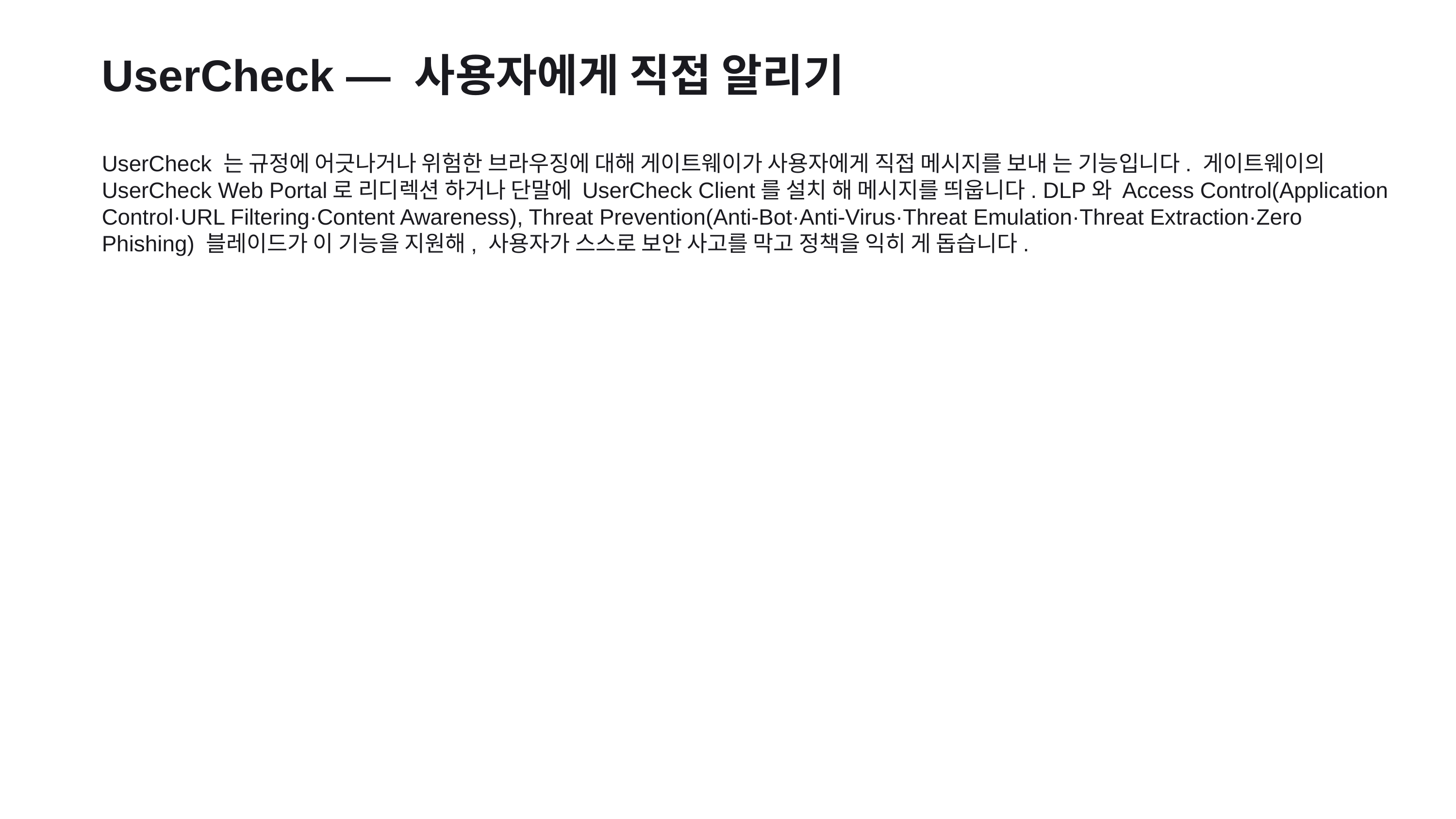

UserCheck — 사용자에게 직접 알리기
UserCheck 는 규정에 어긋나거나 위험한 브라우징에 대해 게이트웨이가 사용자에게 직접 메시지를 보내 는 기능입니다. 게이트웨이의 UserCheck Web Portal로 리디렉션 하거나 단말에 UserCheck Client를 설치 해 메시지를 띄웁니다. DLP와 Access Control(Application Control·URL Filtering·Content Awareness), Threat Prevention(Anti-Bot·Anti-Virus·Threat Emulation·Threat Extraction·Zero Phishing) 블레이드가 이 기능을 지원해, 사용자가 스스로 보안 사고를 막고 정책을 익히 게 돕습니다.